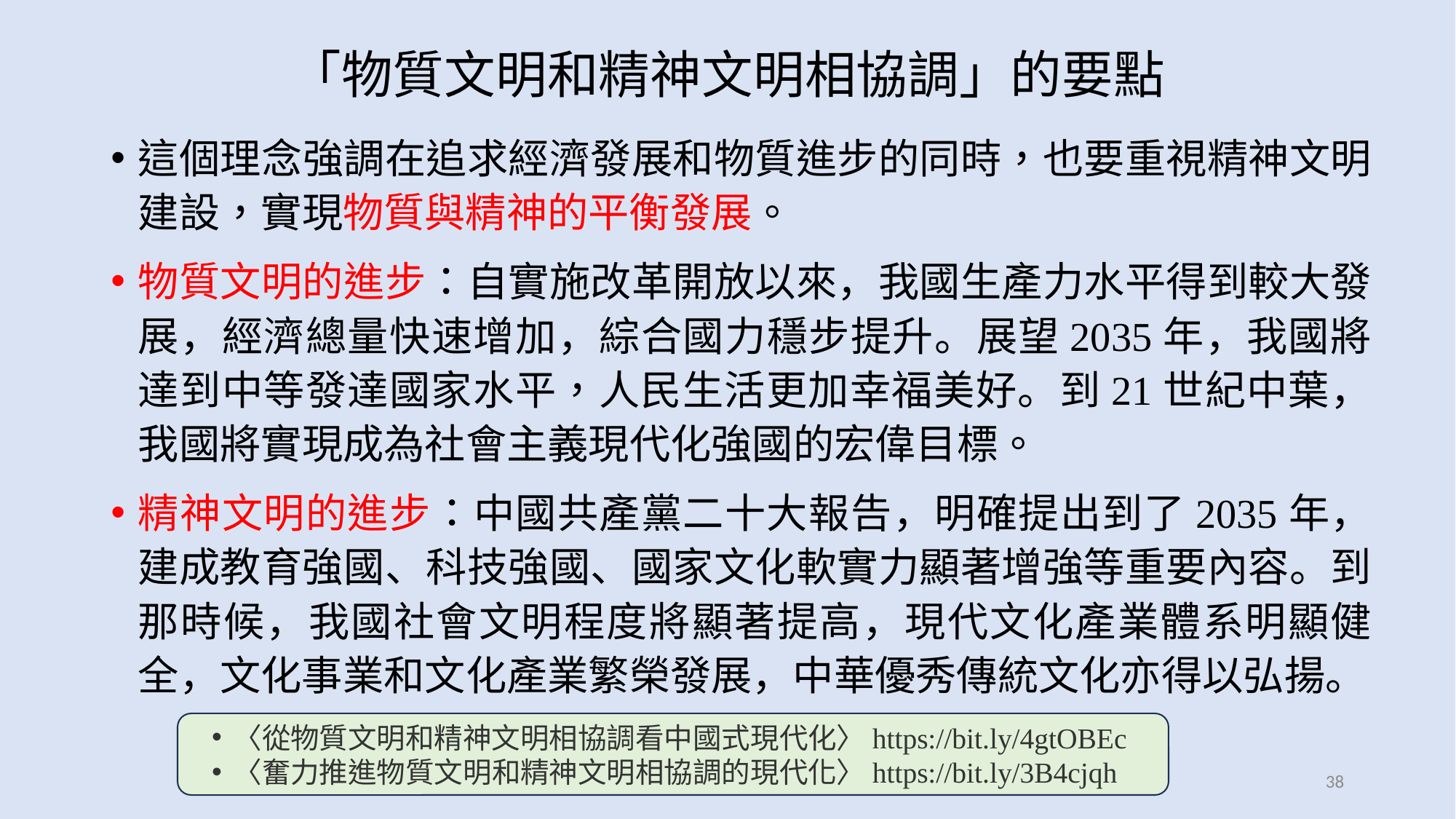

# 「物質文明和精神文明相協調」的要點
這個理念強調在追求經濟發展和物質進步的同時，也要重視精神文明建設，實現物質與精神的平衡發展。
物質文明的進步：自實施改革開放以來，我國生產力水平得到較大發展，經濟總量快速增加，綜合國力穩步提升。展望2035年，我國將達到中等發達國家水平，人民生活更加幸福美好。到21世紀中葉，我國將實現成為社會主義現代化強國的宏偉目標。
精神文明的進步：中國共產黨二十大報告，明確提出到了2035年，建成教育強國、科技強國、國家文化軟實力顯著增強等重要內容。到那時候，我國社會文明程度將顯著提高，現代文化產業體系明顯健全，文化事業和文化產業繁榮發展，中華優秀傳統文化亦得以弘揚。
〈從物質文明和精神文明相協調看中國式現代化〉https://bit.ly/4gtOBEc
〈奮力推進物質文明和精神文明相協調的現代化〉https://bit.ly/3B4cjqh
38